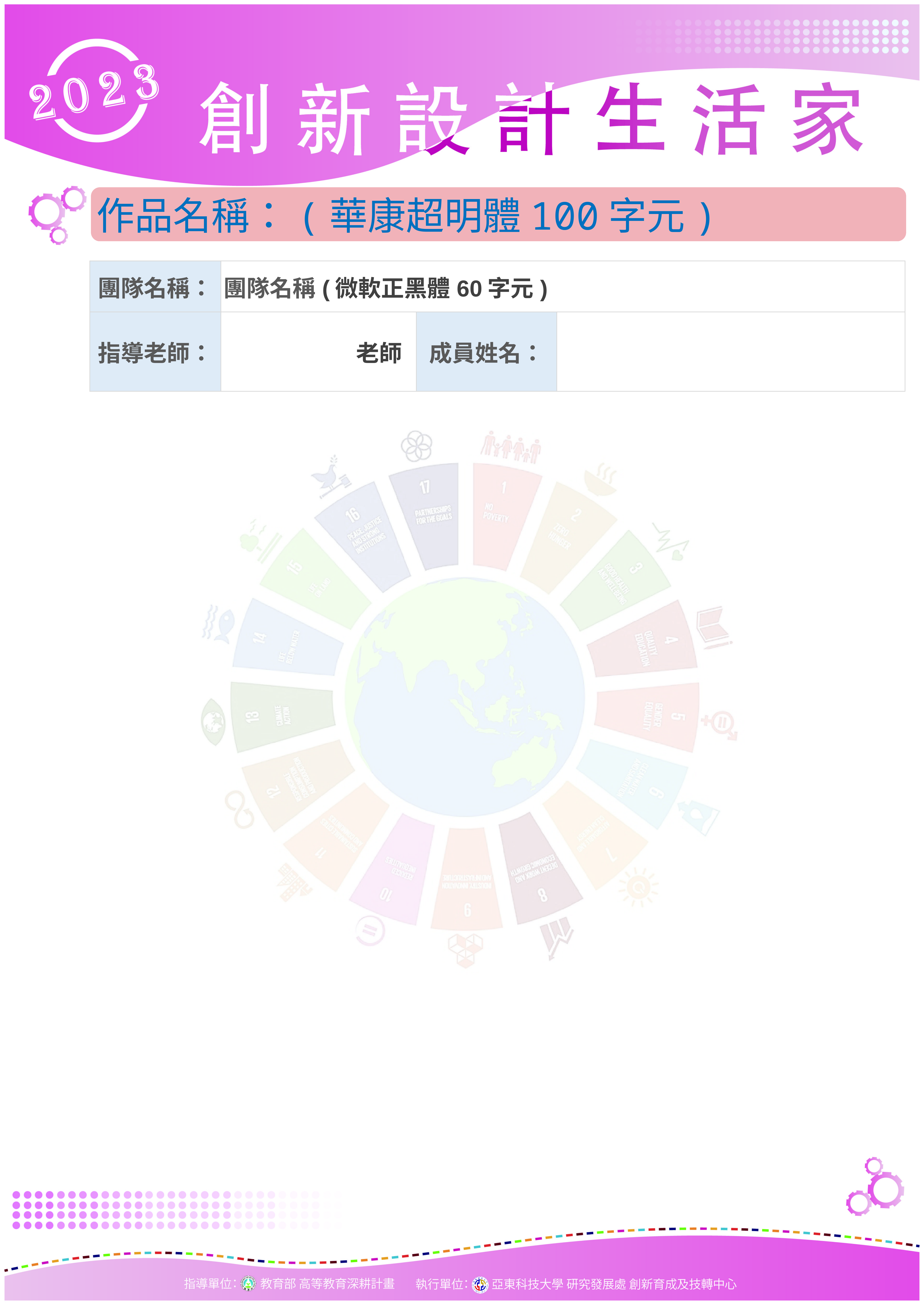

作品名稱：(華康超明體100字元)
| 團隊名稱： | 團隊名稱(微軟正黑體60字元) |  |  |
| --- | --- | --- | --- |
| 指導老師： | 老師 | 成員姓名： |  |